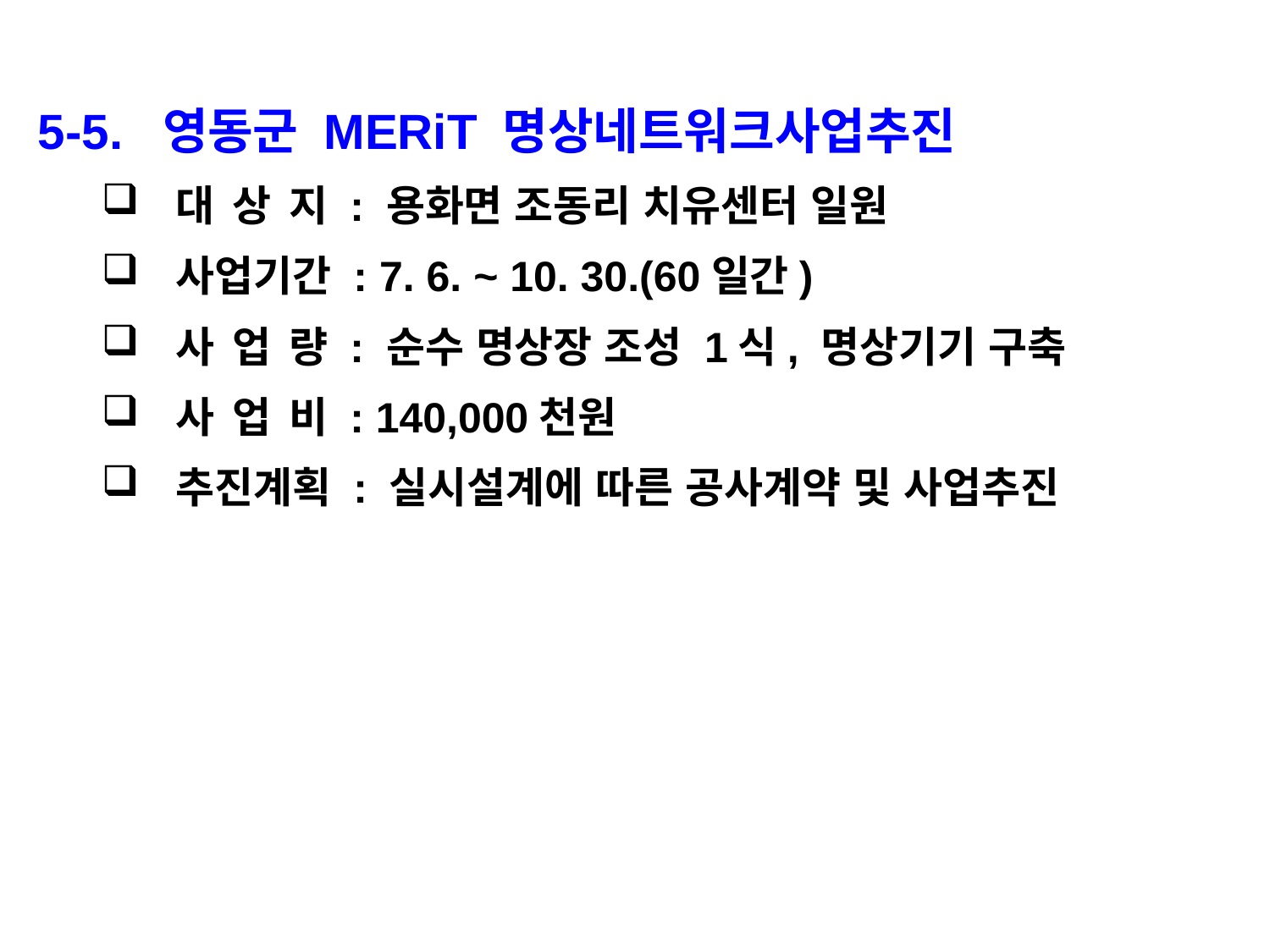

5-5.  영동군 MERiT 명상네트워크사업추진
대  상  지 : 용화면 조동리 치유센터 일원
사업기간 : 7. 6. ~ 10. 30.(60일간)
사  업  량 : 순수 명상장 조성 1식, 명상기기 구축
사  업  비 : 140,000천원
추진계획 : 실시설계에 따른 공사계약 및 사업추진